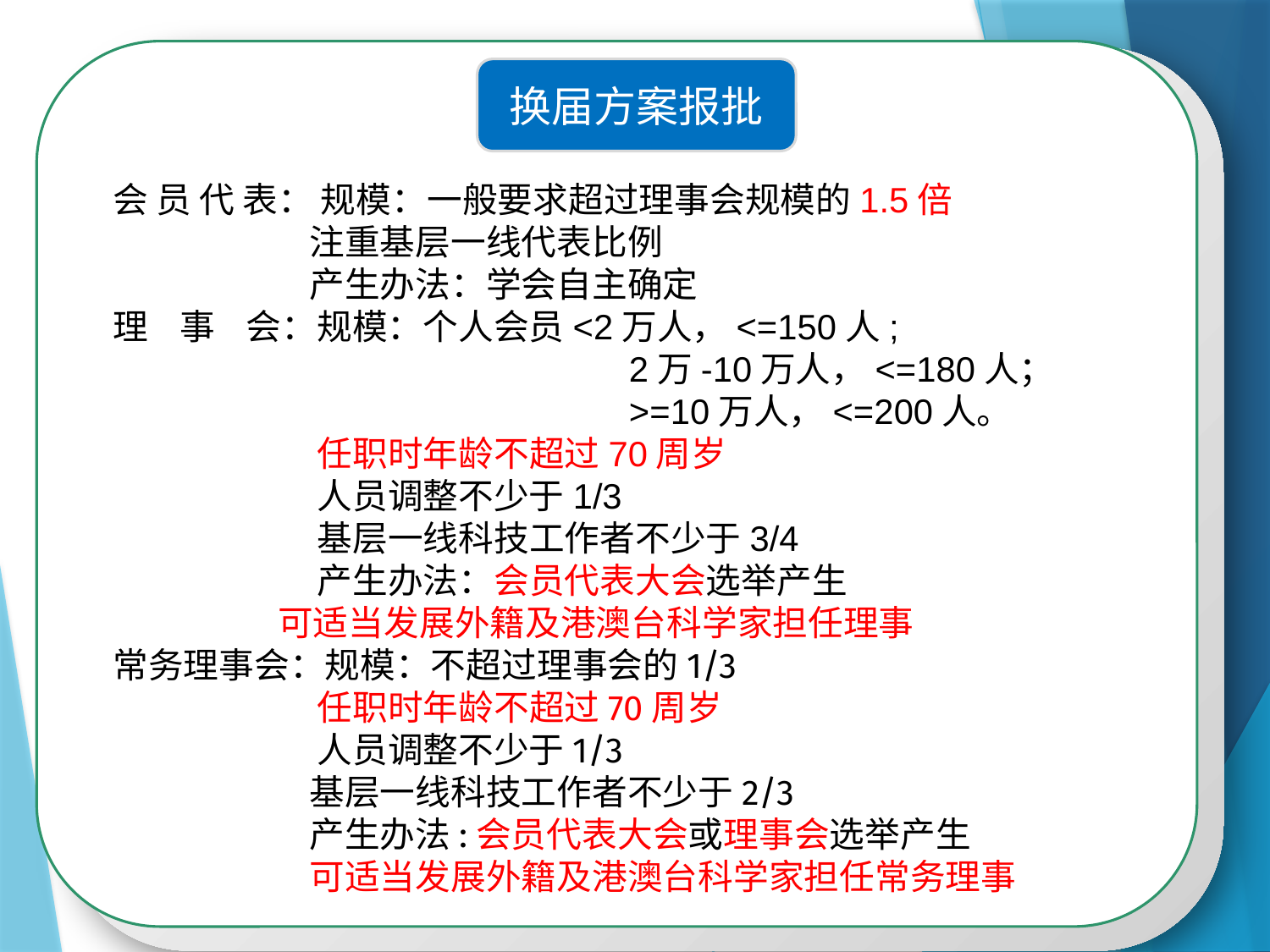

换届方案报批
换届方案报批
#
材料要求：
会 员 代 表： 规模：一般要求超过理事会规模的1.5倍
                        注重基层一线代表比例
                        产生办法：学会自主确定
理    事    会：规模：个人会员<2万人，<=150人;
                                                     2万-10万人，<=180人；
                                                     >=10万人，<=200人。
                         任职时年龄不超过70周岁
                         人员调整不少于1/3
                         基层一线科技工作者不少于3/4
                         产生办法：会员代表大会选举产生
                    可适当发展外籍及港澳台科学家担任理事
常务理事会：规模：不超过理事会的1/3
                         任职时年龄不超过70周岁
                         人员调整不少于1/3
                        基层一线科技工作者不少于2/3
                        产生办法:会员代表大会或理事会选举产生
                        可适当发展外籍及港澳台科学家担任常务理事